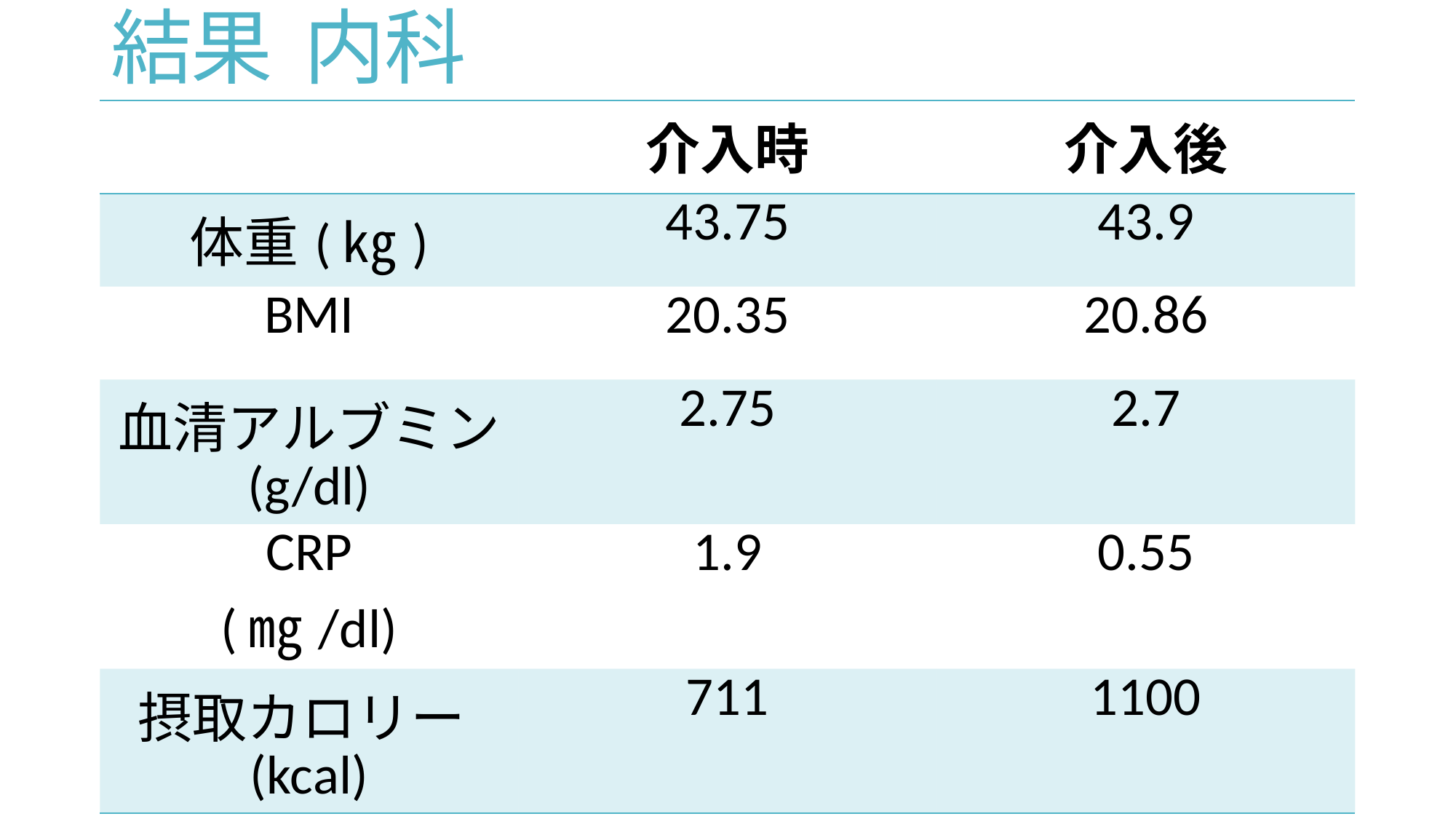

# 結果  内科
|  | 介入時 | 介入後 |
| --- | --- | --- |
| 体重(㎏) | 43.75 | 43.9 |
| BMI | 20.35 | 20.86 |
| 血清アルブミン (g/dl) | 2.75 | 2.7 |
| CRP (㎎/dl) | 1.9 | 0.55 |
| 摂取カロリー(kcal) | 711 | 1100 |